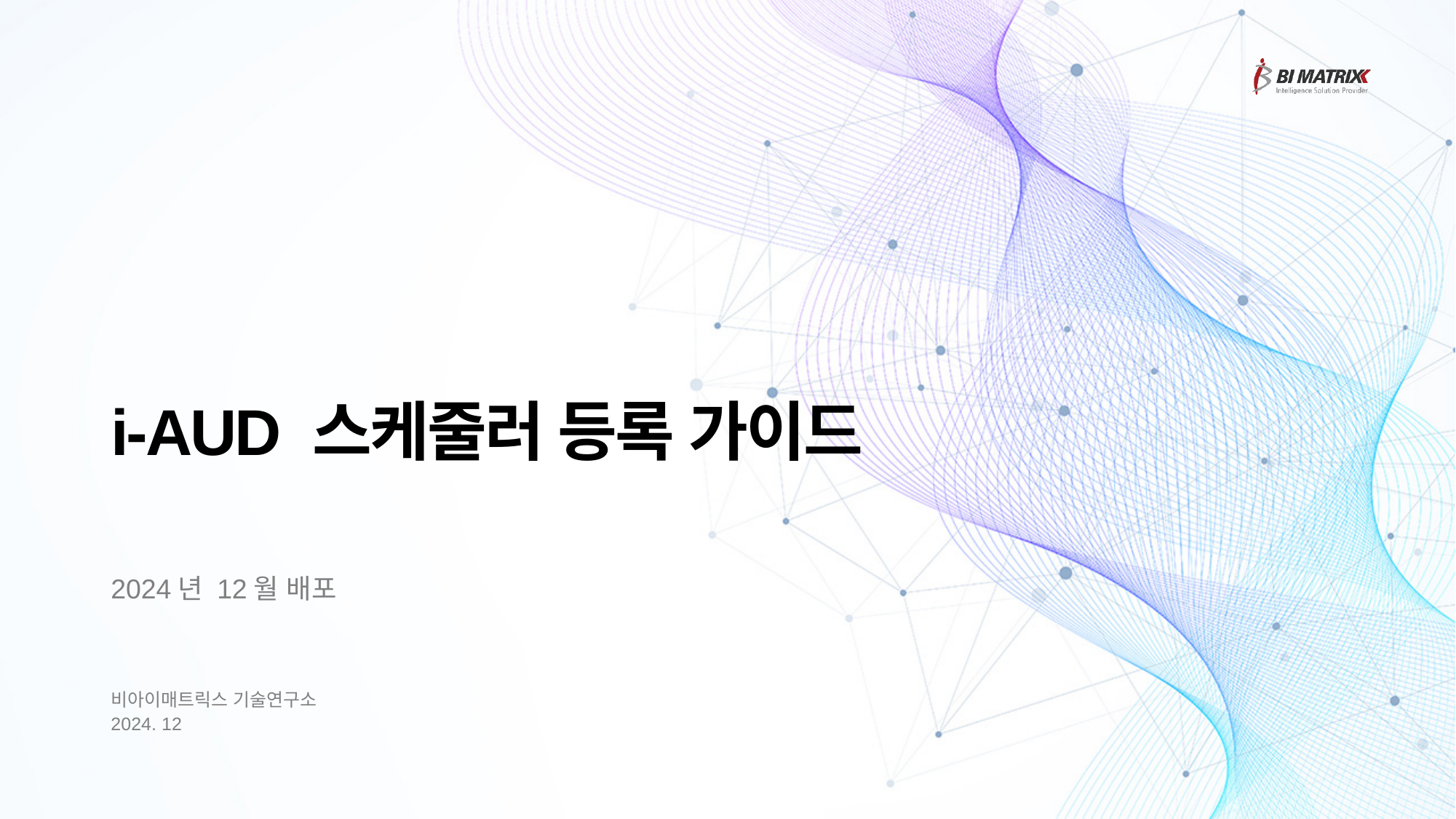

# i-AUD 스케줄러 등록 가이드
2024년 12월 배포
비아이매트릭스 기술연구소
2024. 12